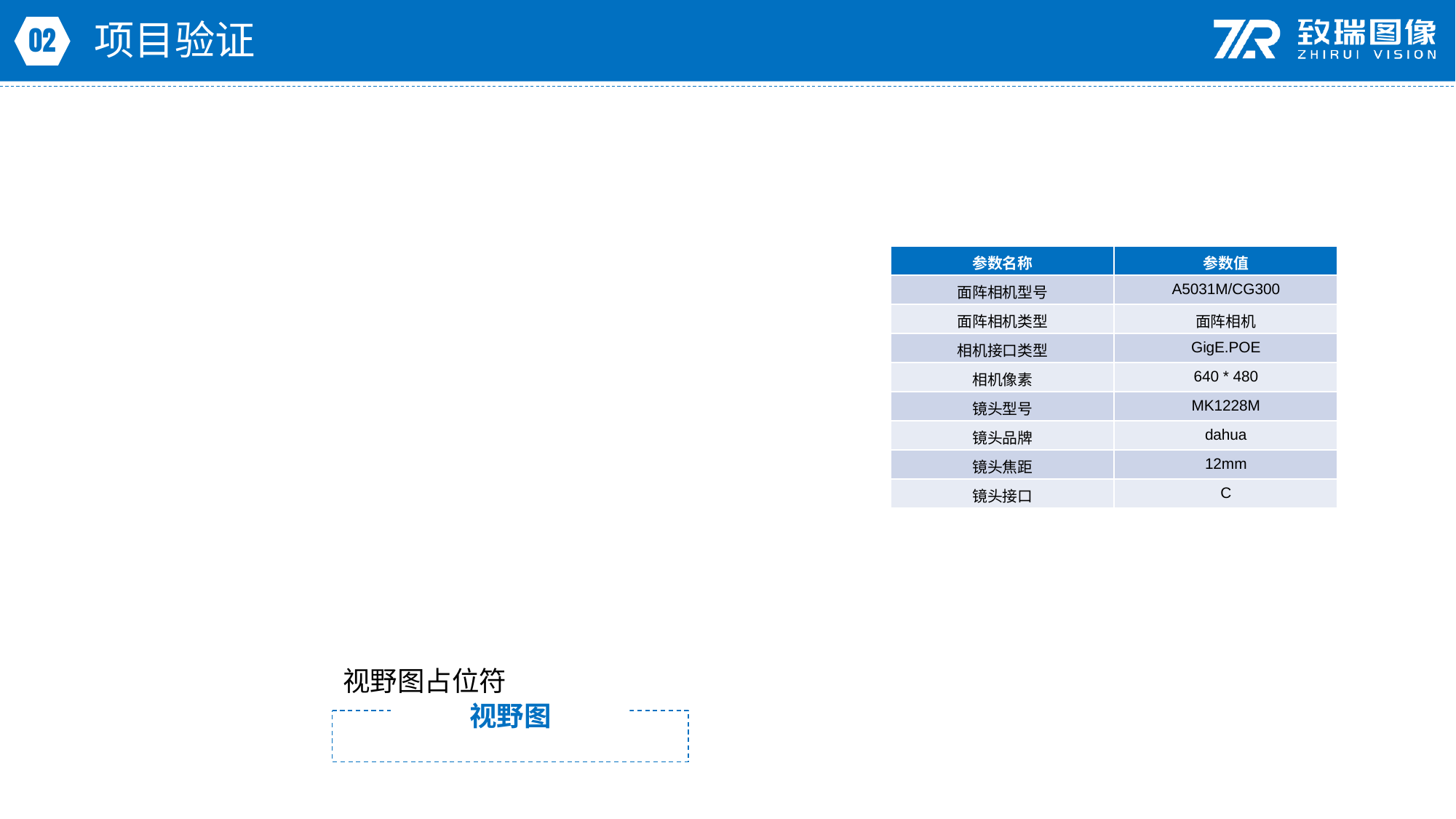

项目验证
02
| 参数名称 | 参数值 |
| --- | --- |
| 面阵相机型号 | A5031M/CG300 |
| 面阵相机类型 | 面阵相机 |
| 相机接口类型 | GigE.POE |
| 相机像素 | 640 \* 480 |
| 镜头型号 | MK1228M |
| 镜头品牌 | dahua |
| 镜头焦距 | 12mm |
| 镜头接口 | C |
视野图占位符
视野图